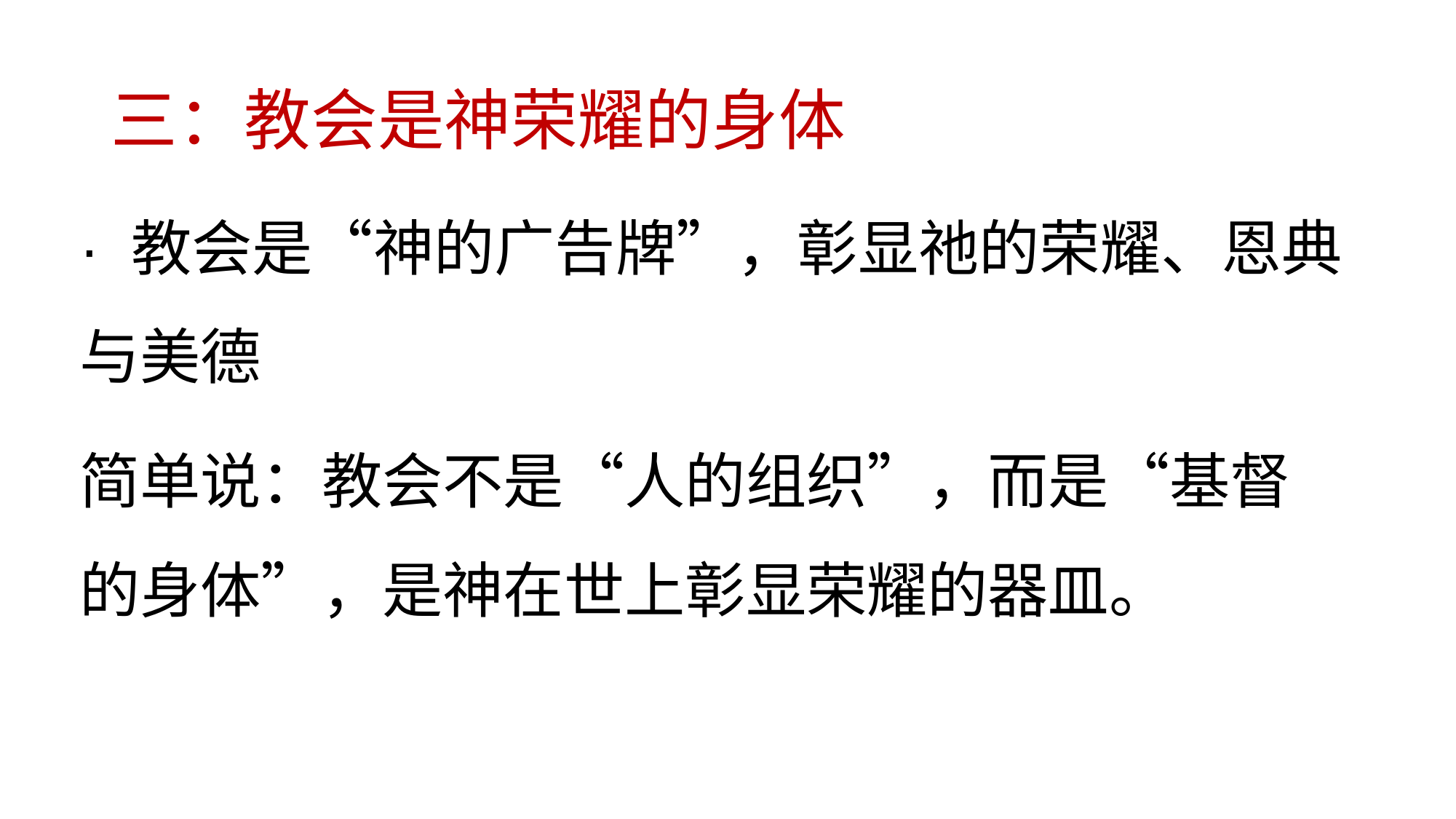

# 三：教会是神荣耀的身体
· 教会是“神的广告牌”，彰显祂的荣耀、恩典与美德
简单说：教会不是“人的组织”，而是“基督的身体”，是神在世上彰显荣耀的器皿。